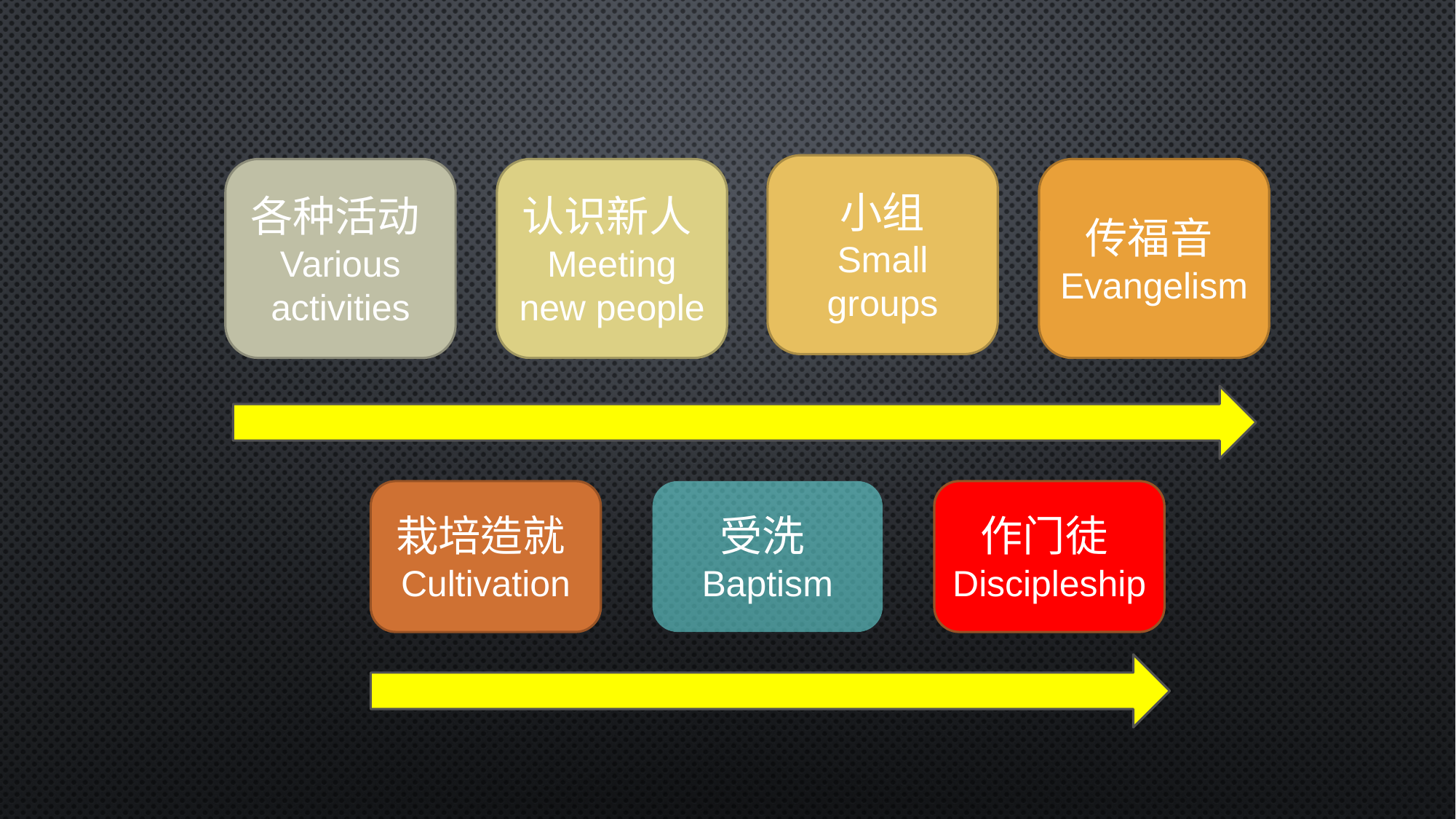

小组
Small groups
各种活动Various activities
传福音Evangelism
认识新人Meeting new people

栽培造就Cultivation
受洗Baptism
作门徒Discipleship